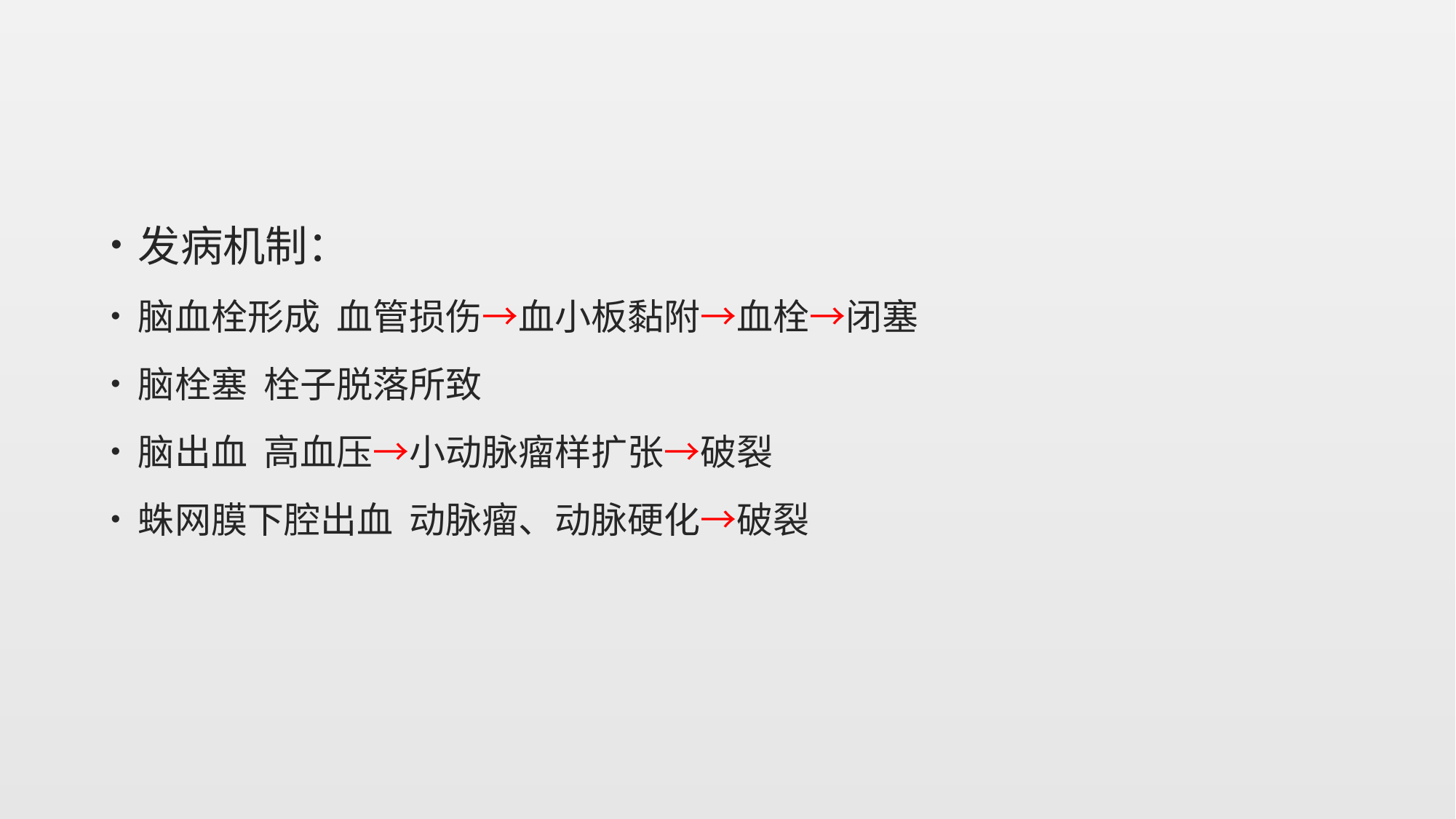

#
发病机制：
脑血栓形成  血管损伤→血小板黏附→血栓→闭塞
脑栓塞  栓子脱落所致
脑出血  高血压→小动脉瘤样扩张→破裂
蛛网膜下腔出血  动脉瘤、动脉硬化→破裂